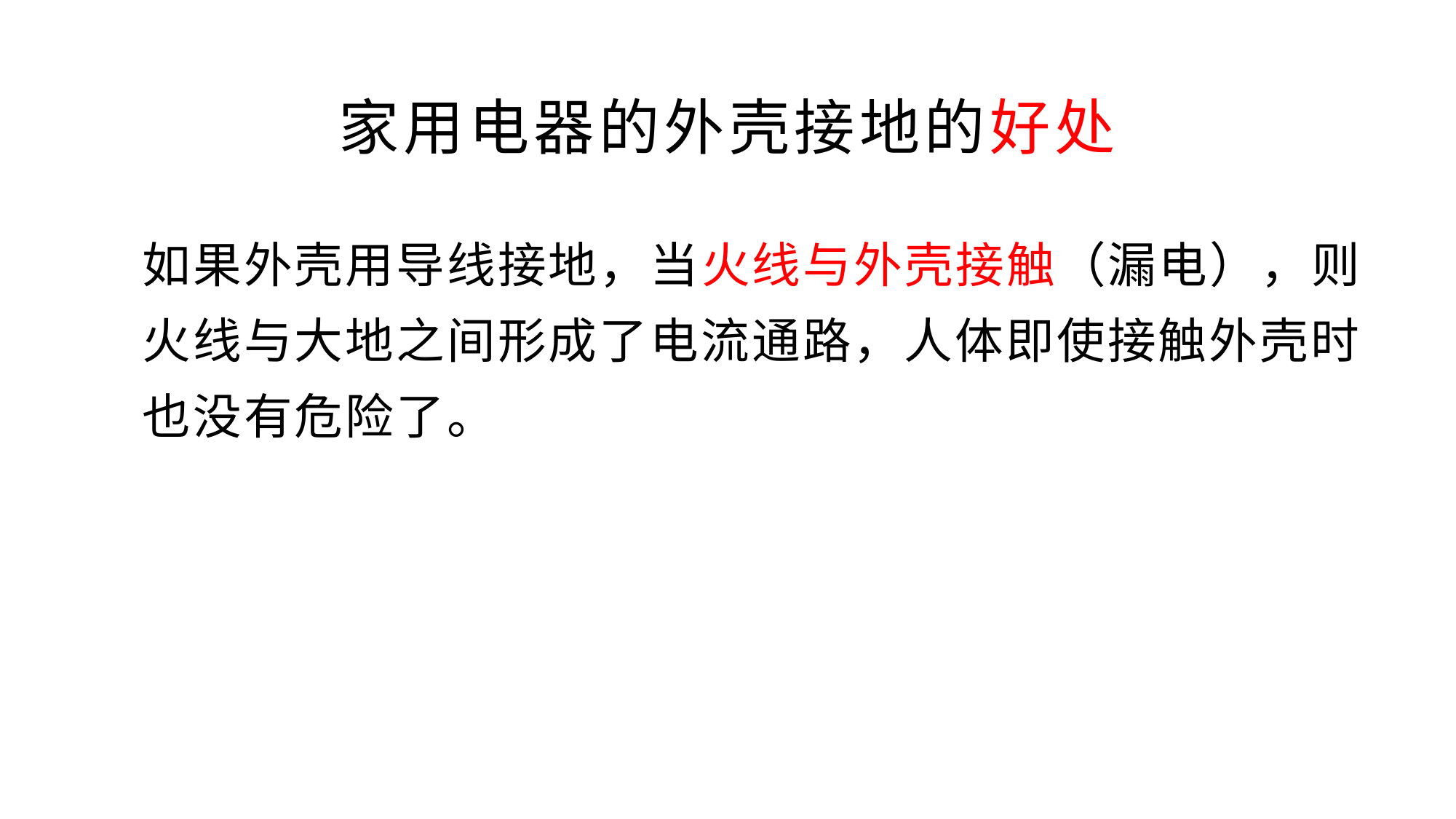

# 家用电器的外壳接地的好处
如果外壳用导线接地，当火线与外壳接触（漏电），则火线与大地之间形成了电流通路，人体即使接触外壳时也没有危险了。